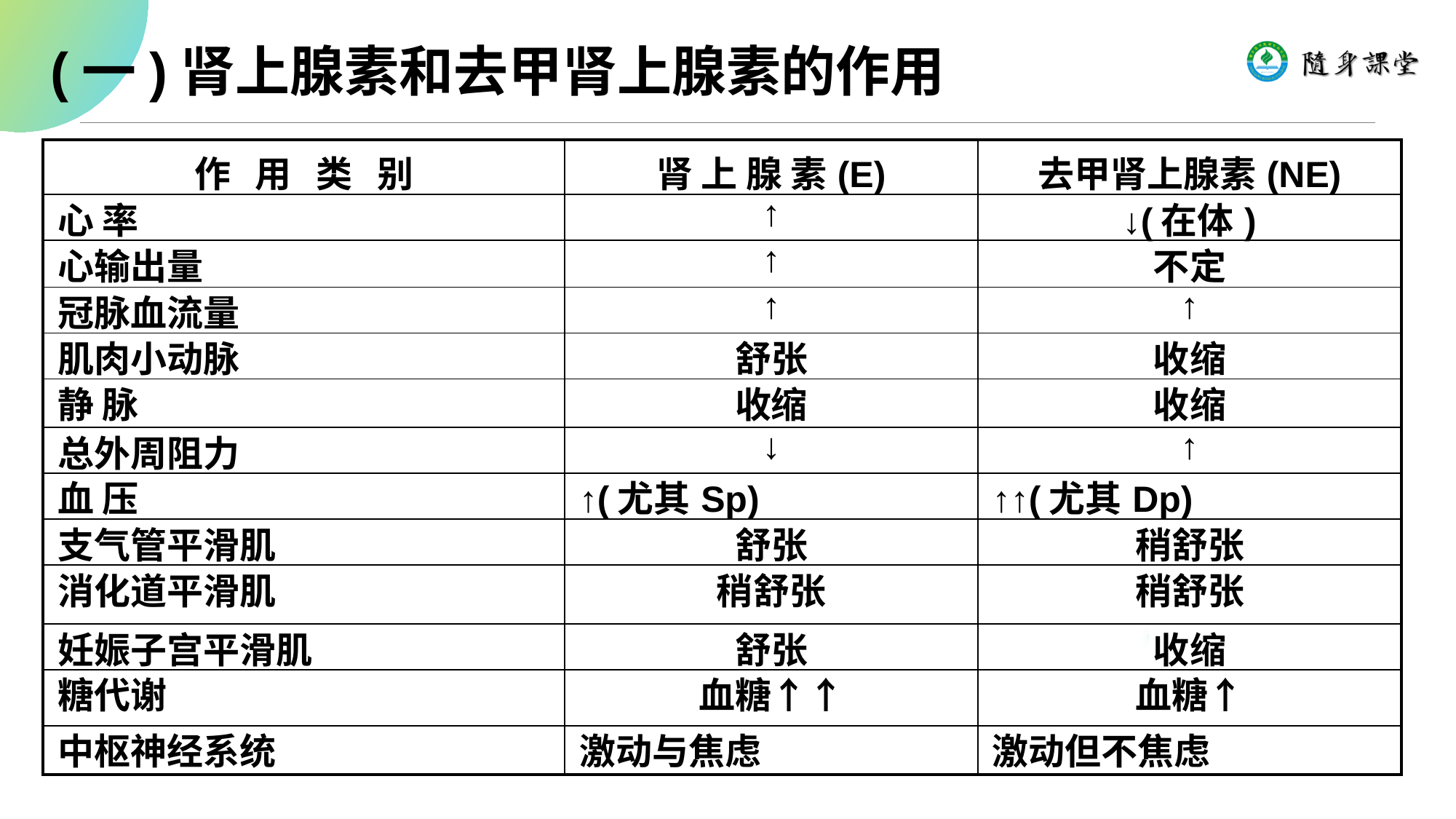

(一)肾上腺素和去甲肾上腺素的作用
| 作 用 类 别 | 肾 上 腺 素(E) | 去甲肾上腺素(NE) |
| --- | --- | --- |
| 心 率 | ↑ | ↓(在体) |
| 心输出量 | ↑ | 不定 |
| 冠脉血流量 | ↑ | ↑ |
| 肌肉小动脉 | 舒张 | 收缩 |
| 静 脉 | 收缩 | 收缩 |
| 总外周阻力 | ↓ | ↑ |
| 血 压 | ↑(尤其Sp) | ↑↑(尤其Dp) |
| 支气管平滑肌 | 舒张 | 稍舒张 |
| 消化道平滑肌 | 稍舒张 | 稍舒张 |
| 妊娠子宫平滑肌 | 舒张 | 收缩 |
| 糖代谢 | 血糖↑↑ | 血糖↑ |
| 中枢神经系统 | 激动与焦虑 | 激动但不焦虑 |